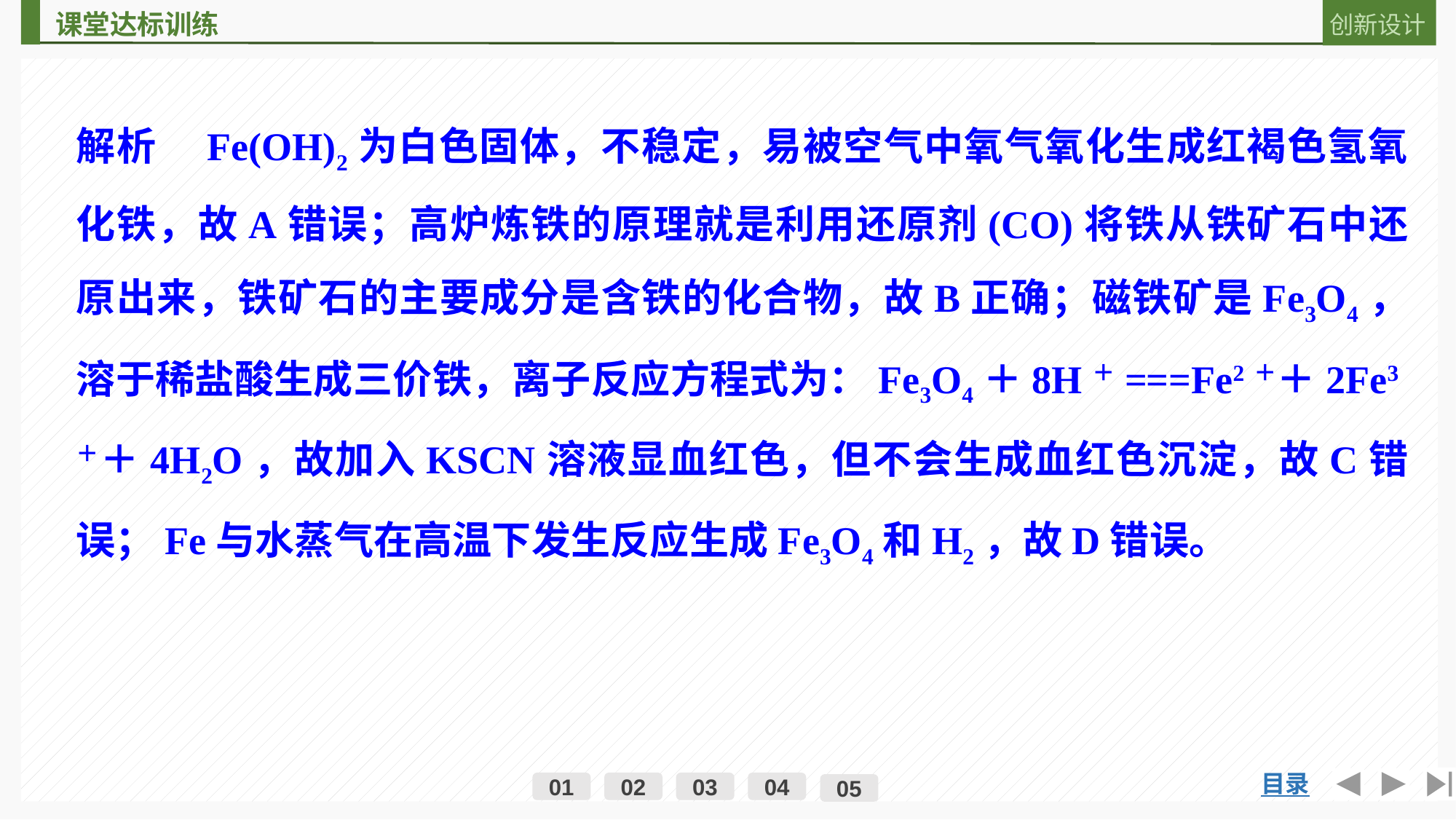

解析　Fe(OH)2为白色固体，不稳定，易被空气中氧气氧化生成红褐色氢氧化铁，故A错误；高炉炼铁的原理就是利用还原剂(CO)将铁从铁矿石中还原出来，铁矿石的主要成分是含铁的化合物，故B正确；磁铁矿是Fe3O4，溶于稀盐酸生成三价铁，离子反应方程式为：Fe3O4＋8H＋===Fe2＋＋2Fe3＋＋4H2O，故加入KSCN溶液显血红色，但不会生成血红色沉淀，故C错误；Fe与水蒸气在高温下发生反应生成Fe3O4和H2，故D错误。